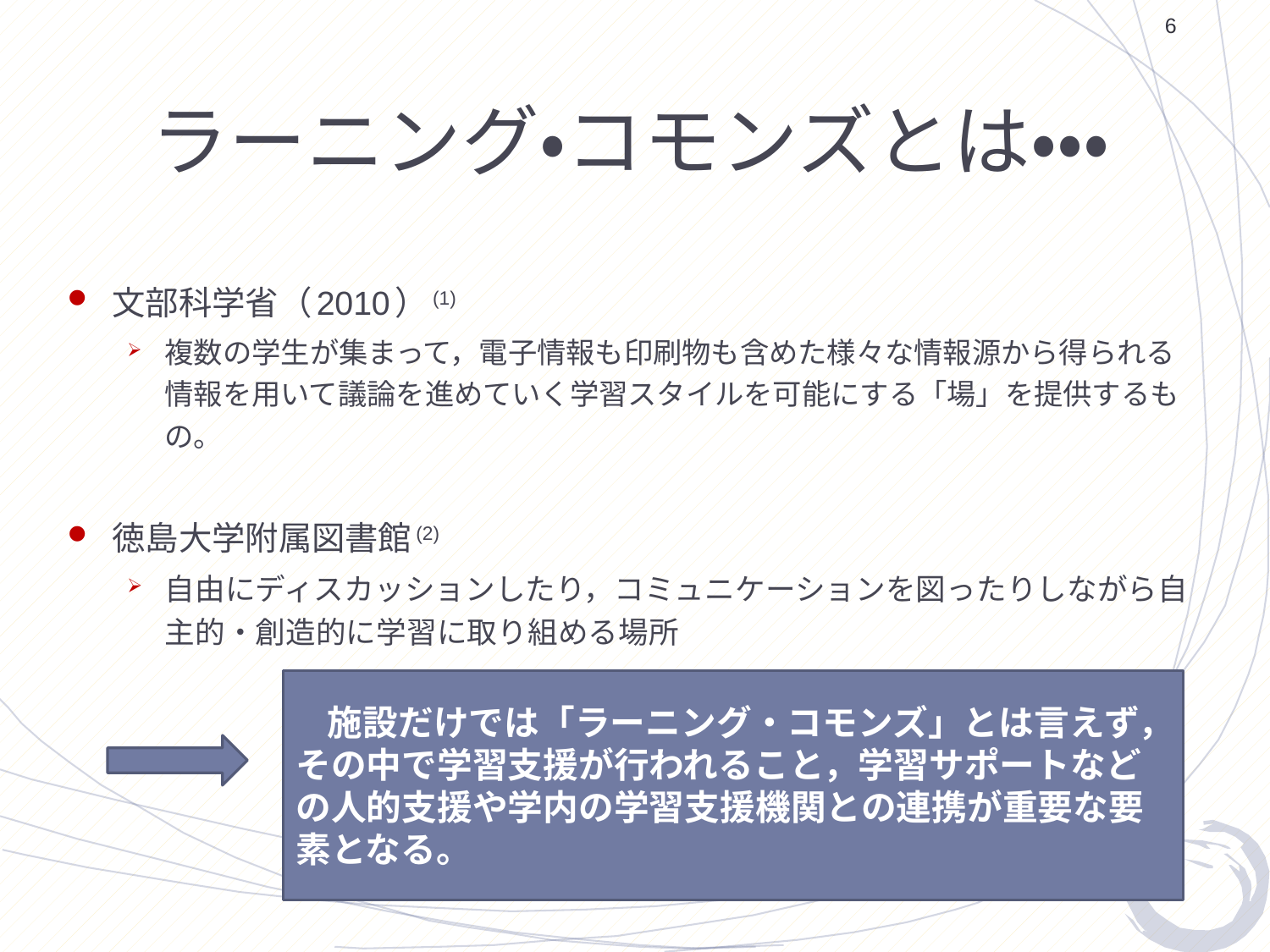

6
# ラーニング・コモンズとは・・・

文部科学省（2010）(1)
複数の学生が集まって，電子情報も印刷物も含めた様々な情報源から得られる情報を用いて議論を進めていく学習スタイルを可能にする「場」を提供するもの。

徳島大学附属図書館(2)
自由にディスカッションしたり，コミュニケーションを図ったりしながら自主的・創造的に学習に取り組める場所

　施設だけでは「ラーニング・コモンズ」とは言えず，その中で学習支援が行われること，学習サポートなどの人的支援や学内の学習支援機関との連携が重要な要素となる。